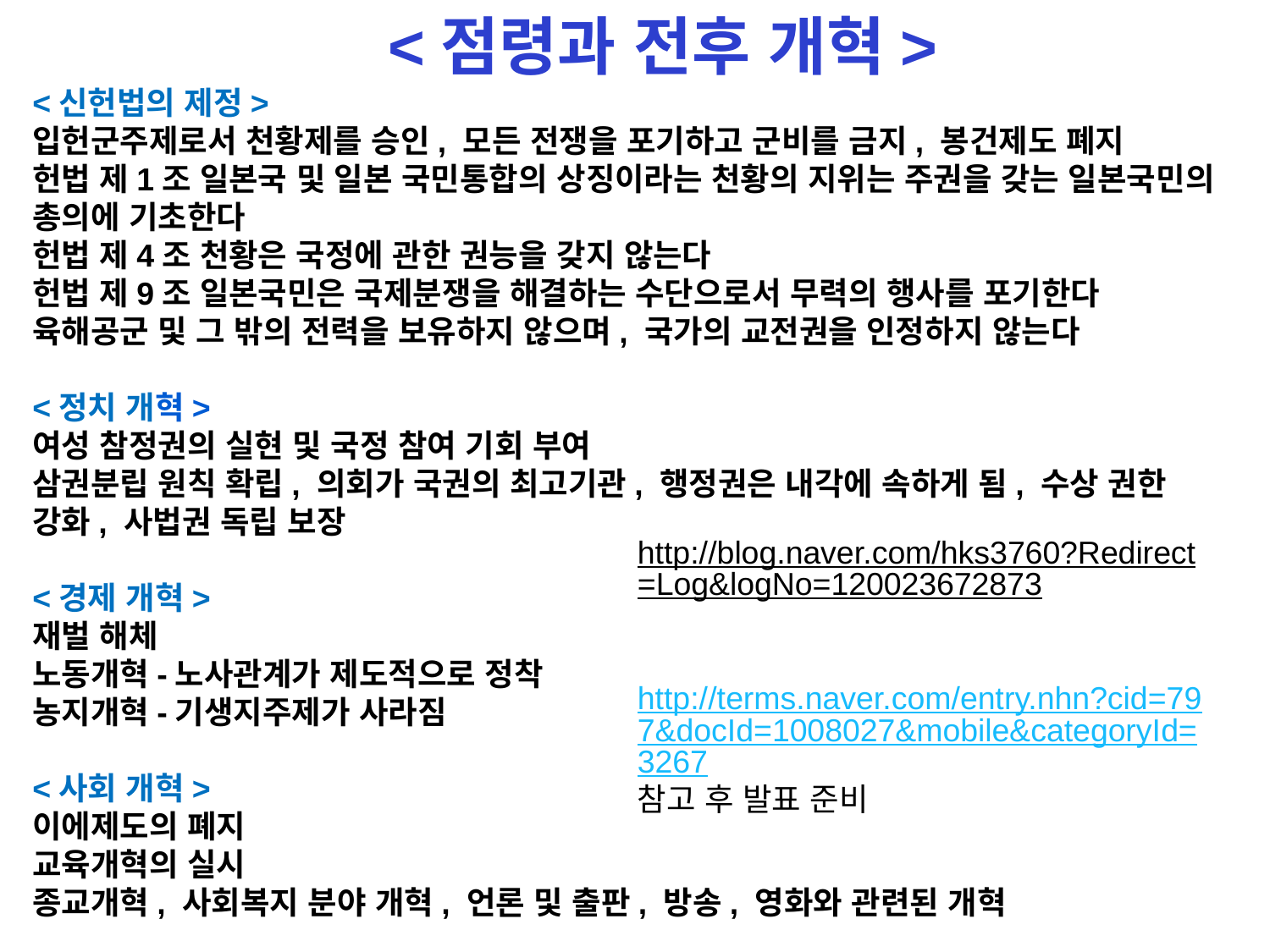

<점령과 전후 개혁>
<신헌법의 제정>
입헌군주제로서 천황제를 승인, 모든 전쟁을 포기하고 군비를 금지, 봉건제도 폐지
헌법 제1조 일본국 및 일본 국민통합의 상징이라는 천황의 지위는 주권을 갖는 일본국민의 총의에 기초한다
헌법 제4조 천황은 국정에 관한 권능을 갖지 않는다
헌법 제9조 일본국민은 국제분쟁을 해결하는 수단으로서 무력의 행사를 포기한다
육해공군 및 그 밖의 전력을 보유하지 않으며, 국가의 교전권을 인정하지 않는다

<정치 개혁>
여성 참정권의 실현 및 국정 참여 기회 부여
삼권분립 원칙 확립, 의회가 국권의 최고기관, 행정권은 내각에 속하게 됨, 수상 권한 강화, 사법권 독립 보장

<경제 개혁>
재벌 해체
노동개혁-노사관계가 제도적으로 정착
농지개혁-기생지주제가 사라짐

<사회 개혁>
이에제도의 폐지
교육개혁의 실시
종교개혁, 사회복지 분야 개혁, 언론 및 출판, 방송, 영화와 관련된 개혁
http://blog.naver.com/hks3760?Redirect=Log&logNo=120023672873

http://terms.naver.com/entry.nhn?cid=797&docId=1008027&mobile&categoryId=3267
참고 후 발표 준비